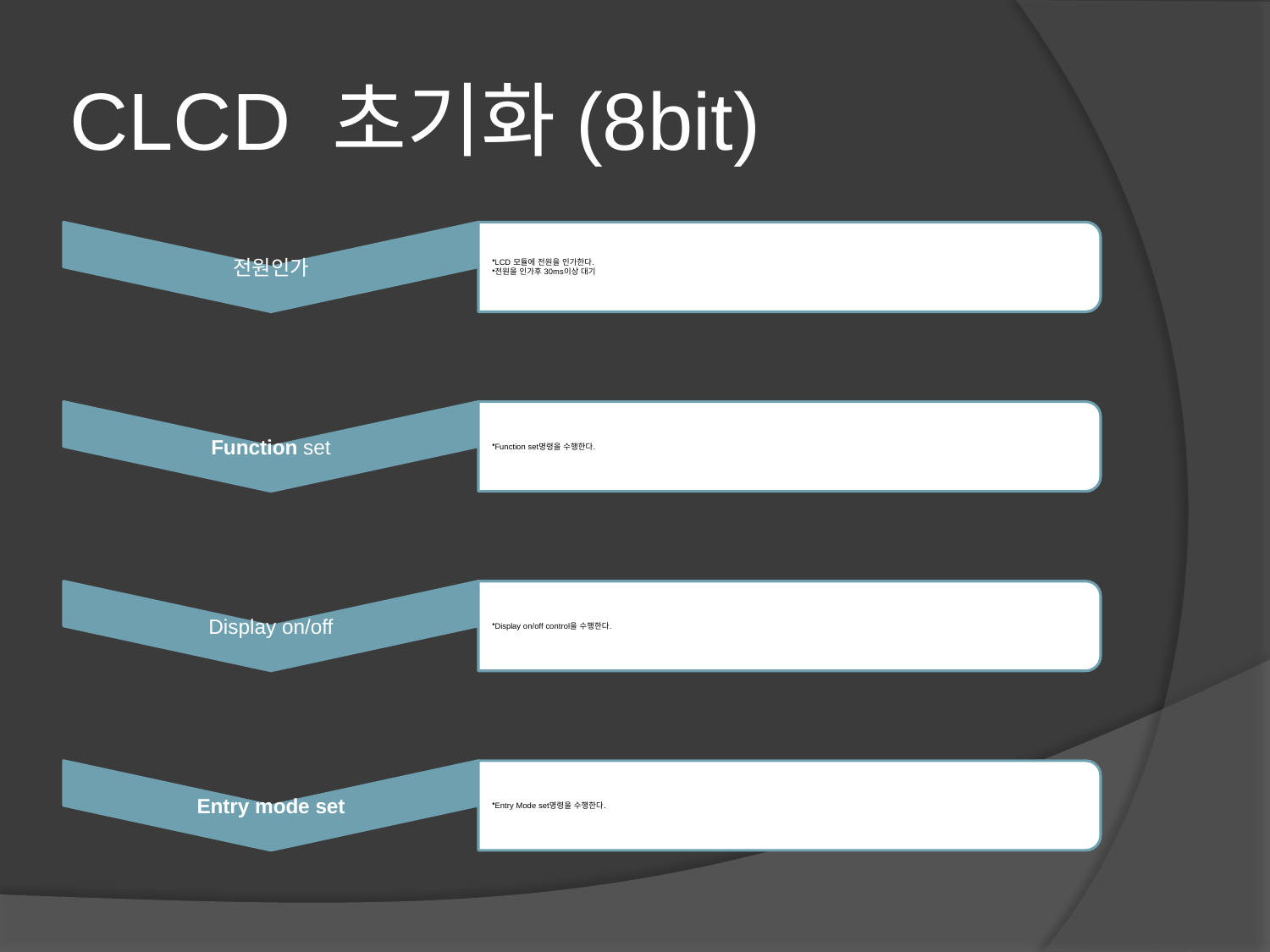

# CLCD 초기화(8bit)
전원인가
LCD 모듈에 전원을 인가한다.
전원을 인가후 30ms이상 대기
Function set
Function set명령을 수행한다.
Display on/off
Display on/off control을 수행한다.
Entry mode set
Entry Mode set명령을 수행한다.